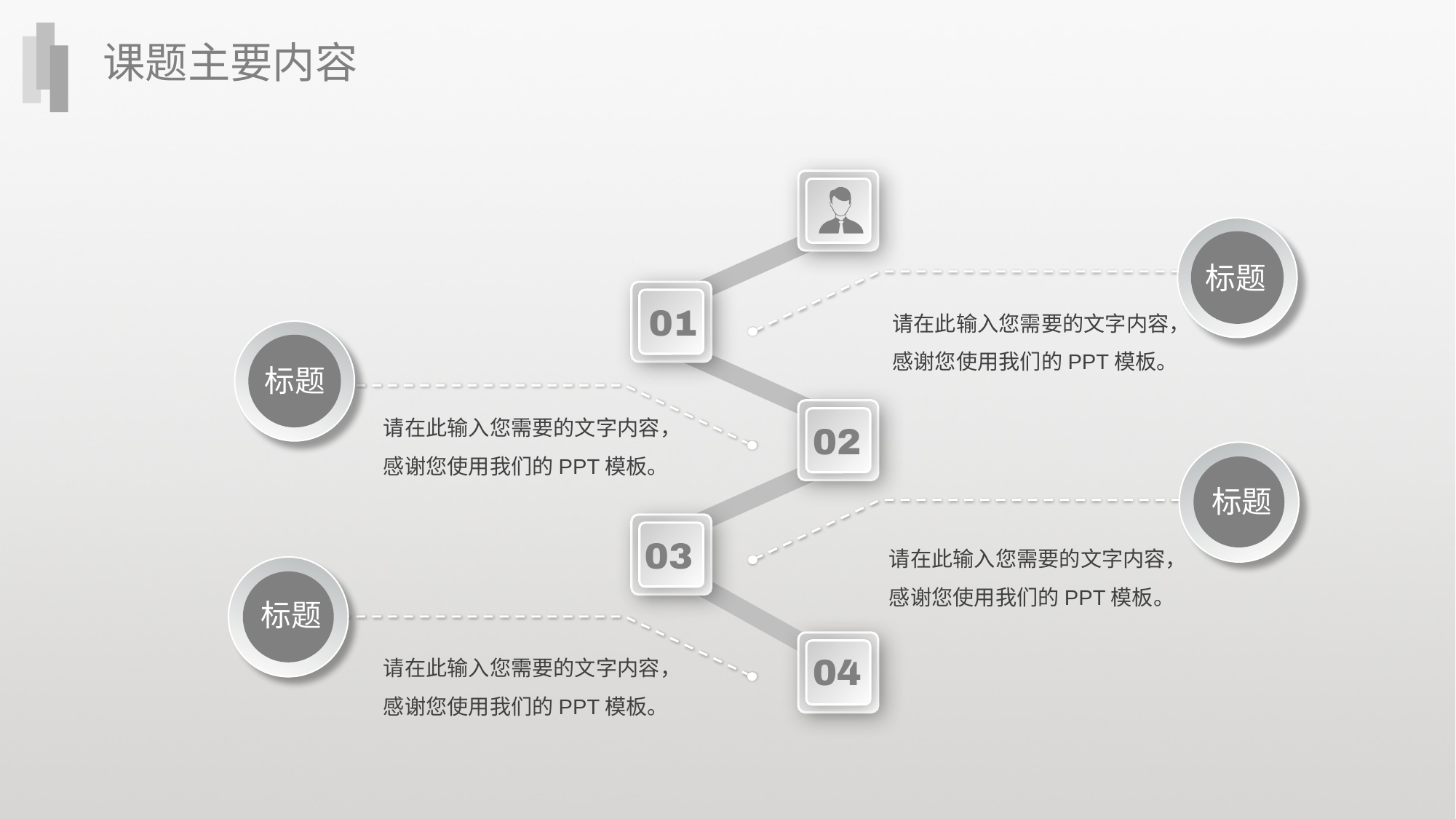

课题主要内容

标题

请在此输入您需要的文字内容，感谢您使用我们的PPT模板。
01

标题

请在此输入您需要的文字内容，感谢您使用我们的PPT模板。

02

标题

03
请在此输入您需要的文字内容，感谢您使用我们的PPT模板。

标题

请在此输入您需要的文字内容，感谢您使用我们的PPT模板。
04